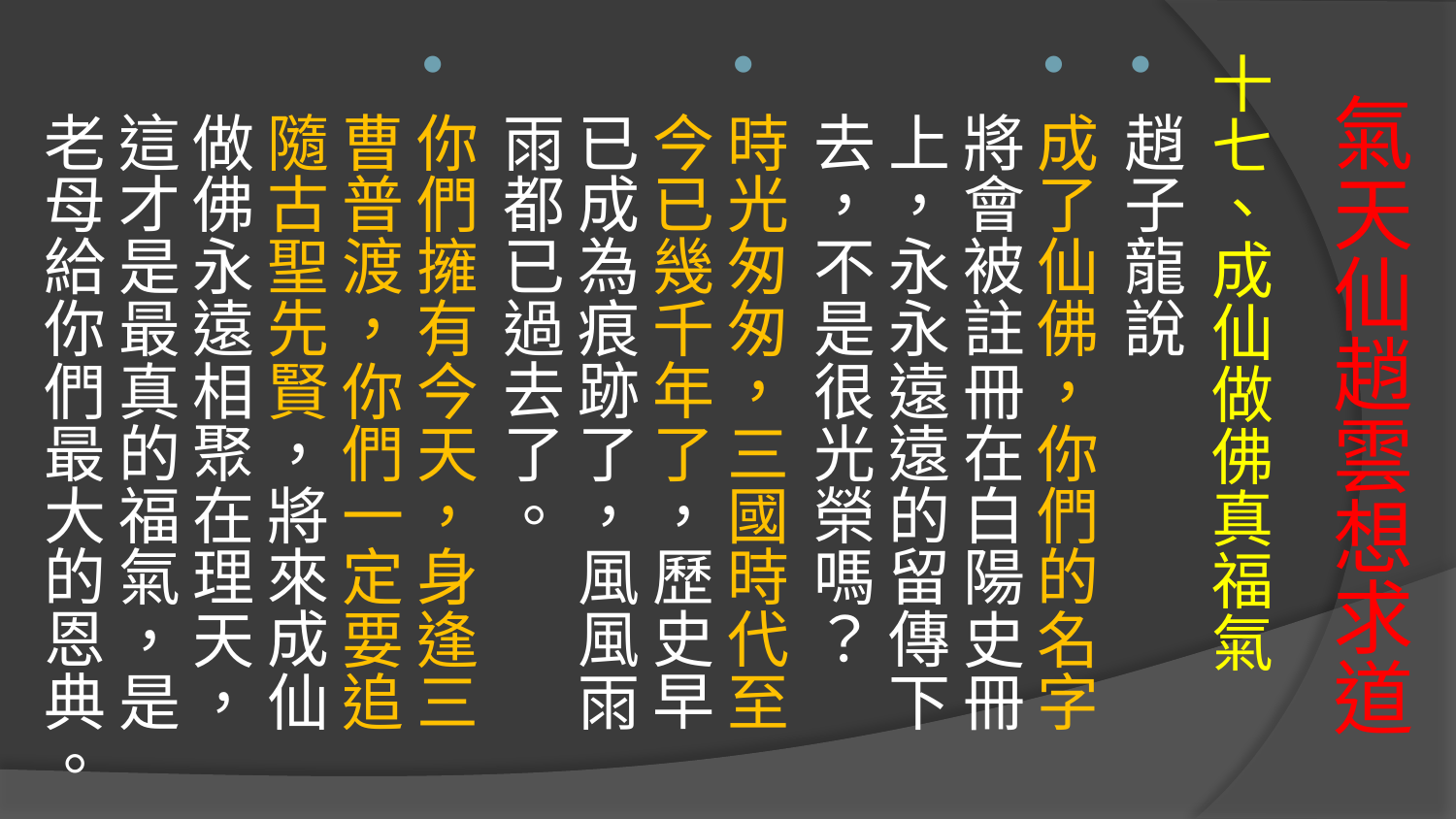

十七、成仙做佛真福氣
趙子龍說
成了仙佛，你們的名字將會被註冊在白陽史冊上，永永遠遠的留傳下去，不是很光榮嗎？
時光匆匆，三國時代至今已幾千年了，歷史早已成為痕跡了，風風雨雨都已過去了。
你們擁有今天，身逢三曹普渡，你們一定要追隨古聖先賢，將來成仙做佛永遠相聚在理天，這才是最真的福氣，是老母給你們最大的恩典。
# 氣天仙趙雲想求道